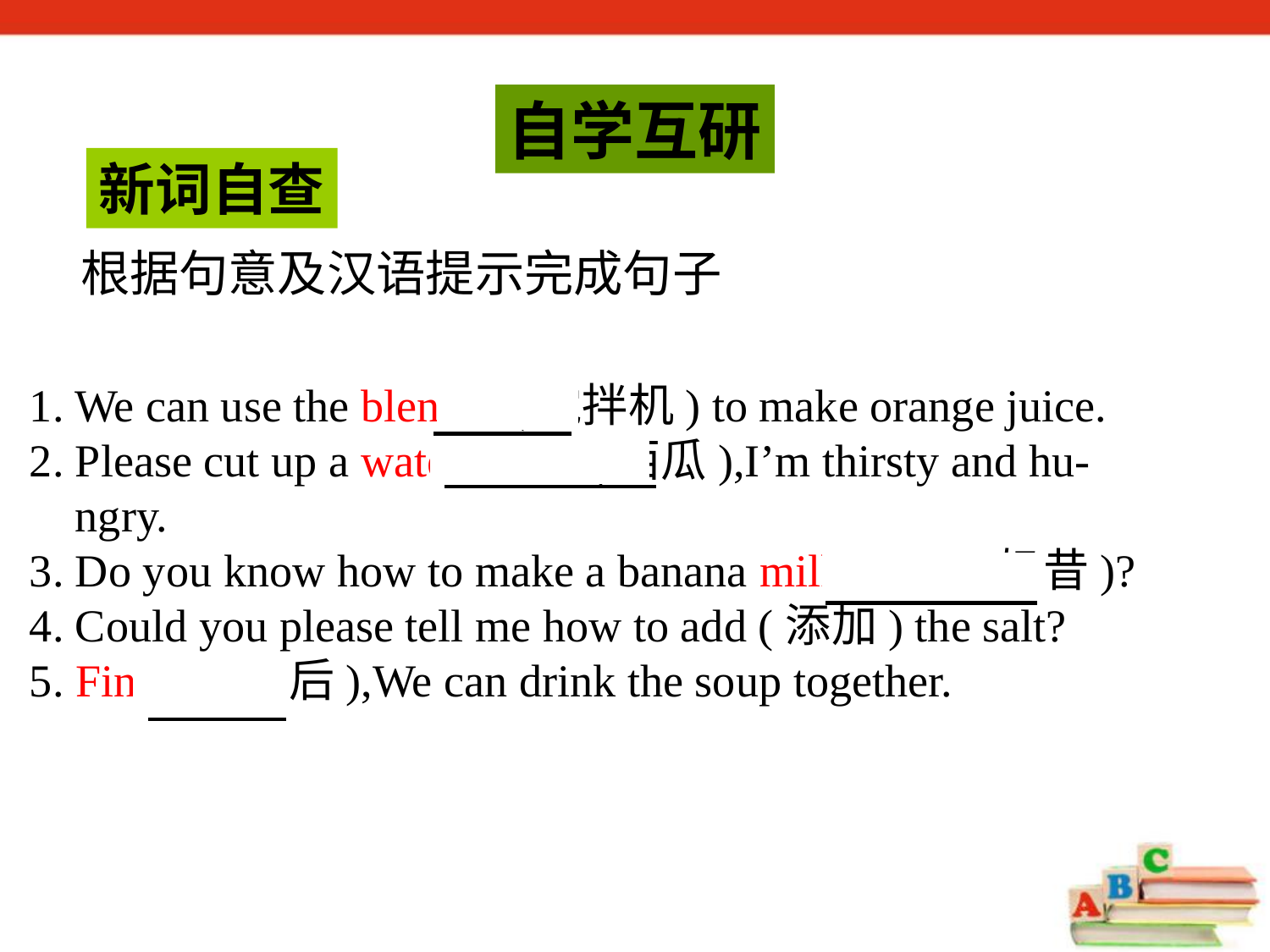

自学互研
新词自查
根据句意及汉语提示完成句子

1. We can use the blender (搅拌机) to make orange juice.
2. Please cut up a watermelon (西瓜),I’m thirsty and hu-
    ngry.
3. Do you know how to make a banana milk shake (奶昔)?
4. Could you please tell me how to add (添加) the salt?
5. Finally (最后),We can drink the soup together.